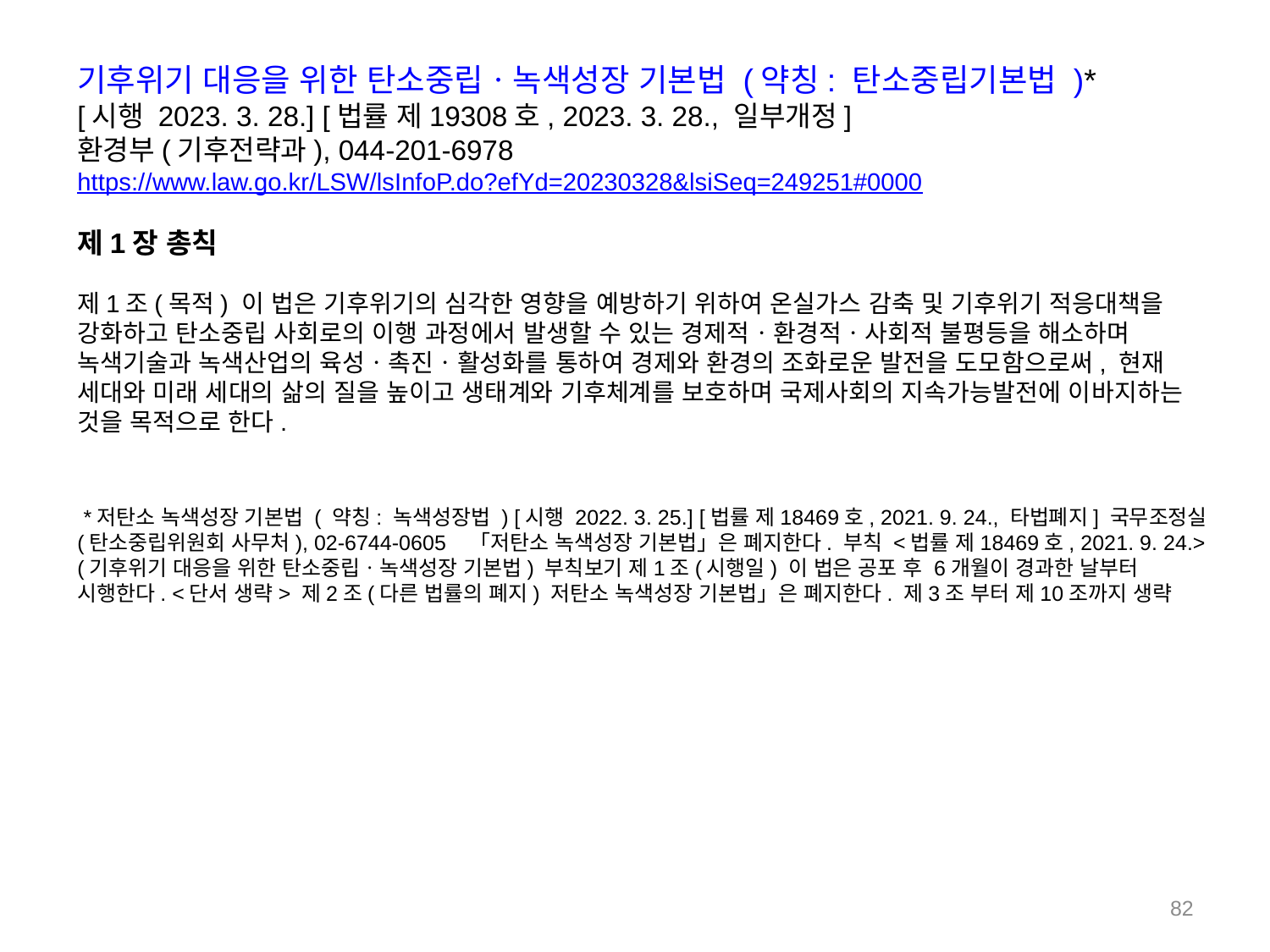

기후위기 대응을 위한 탄소중립ㆍ녹색성장 기본법 (약칭: 탄소중립기본법 )*
[시행 2023. 3. 28.] [법률 제19308호, 2023. 3. 28., 일부개정]
환경부(기후전략과), 044-201-6978
https://www.law.go.kr/LSW/lsInfoP.do?efYd=20230328&lsiSeq=249251#0000

제1장 총칙

제1조(목적) 이 법은 기후위기의 심각한 영향을 예방하기 위하여 온실가스 감축 및 기후위기 적응대책을 강화하고 탄소중립 사회로의 이행 과정에서 발생할 수 있는 경제적ㆍ환경적ㆍ사회적 불평등을 해소하며 녹색기술과 녹색산업의 육성ㆍ촉진ㆍ활성화를 통하여 경제와 환경의 조화로운 발전을 도모함으로써, 현재 세대와 미래 세대의 삶의 질을 높이고 생태계와 기후체계를 보호하며 국제사회의 지속가능발전에 이바지하는 것을 목적으로 한다.

 *저탄소 녹색성장 기본법 ( 약칭: 녹색성장법 ) [시행 2022. 3. 25.] [법률 제18469호, 2021. 9. 24., 타법폐지] 국무조정실(탄소중립위원회 사무처), 02-6744-0605   「저탄소 녹색성장 기본법」은 폐지한다. 부칙 <법률 제18469호, 2021. 9. 24.> (기후위기 대응을 위한 탄소중립ㆍ녹색성장 기본법) 부칙보기 제1조(시행일) 이 법은 공포 후 6개월이 경과한 날부터 시행한다. <단서 생략> 제2조(다른 법률의 폐지) 저탄소 녹색성장 기본법」은 폐지한다. 제3조 부터 제10조까지 생략
82